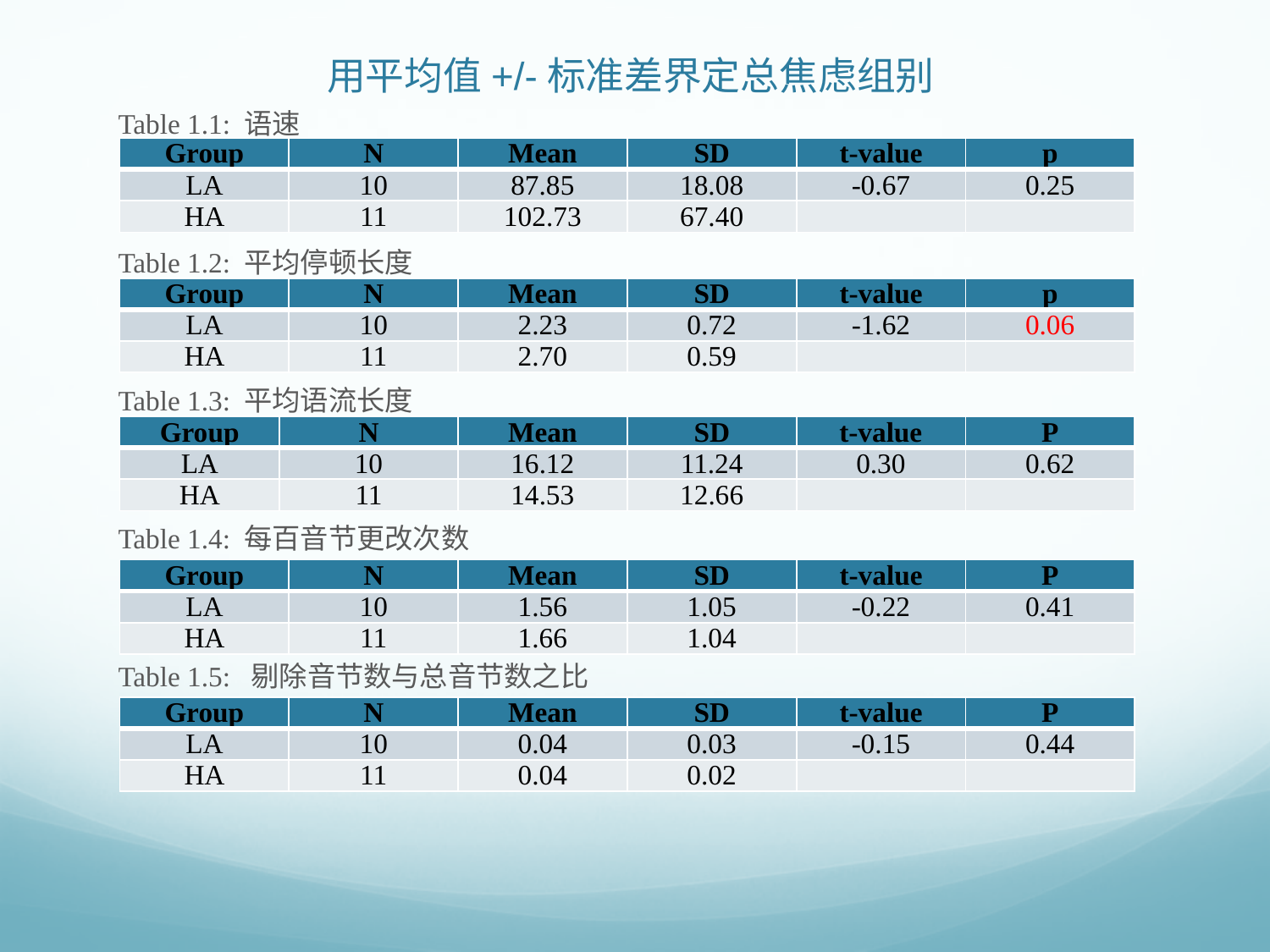

# 用平均值+/-标准差界定总焦虑组别
      Table 1.1: 语速

      Table 1.2: 平均停顿长度

      Table 1.3: 平均语流长度

      Table 1.4: 每百音节更改次数

      Table 1.5:  剔除音节数与总音节数之比

| Group | N | Mean | SD | t-value | p |
| --- | --- | --- | --- | --- | --- |
| LA | 10 | 87.85 | 18.08 | -0.67 | 0.25 |
| HA | 11 | 102.73 | 67.40 |  |  |
| Group | N | Mean | SD | t-value | p |
| --- | --- | --- | --- | --- | --- |
| LA | 10 | 2.23 | 0.72 | -1.62 | 0.06 |
| HA | 11 | 2.70 | 0.59 |  |  |
| Group | N | Mean | SD | t-value | P |
| --- | --- | --- | --- | --- | --- |
| LA | 10 | 16.12 | 11.24 | 0.30 | 0.62 |
| HA | 11 | 14.53 | 12.66 |  |  |
| Group | N | Mean | SD | t-value | P |
| --- | --- | --- | --- | --- | --- |
| LA | 10 | 1.56 | 1.05 | -0.22 | 0.41 |
| HA | 11 | 1.66 | 1.04 |  |  |
| Group | N | Mean | SD | t-value | P |
| --- | --- | --- | --- | --- | --- |
| LA | 10 | 0.04 | 0.03 | -0.15 | 0.44 |
| HA | 11 | 0.04 | 0.02 |  |  |